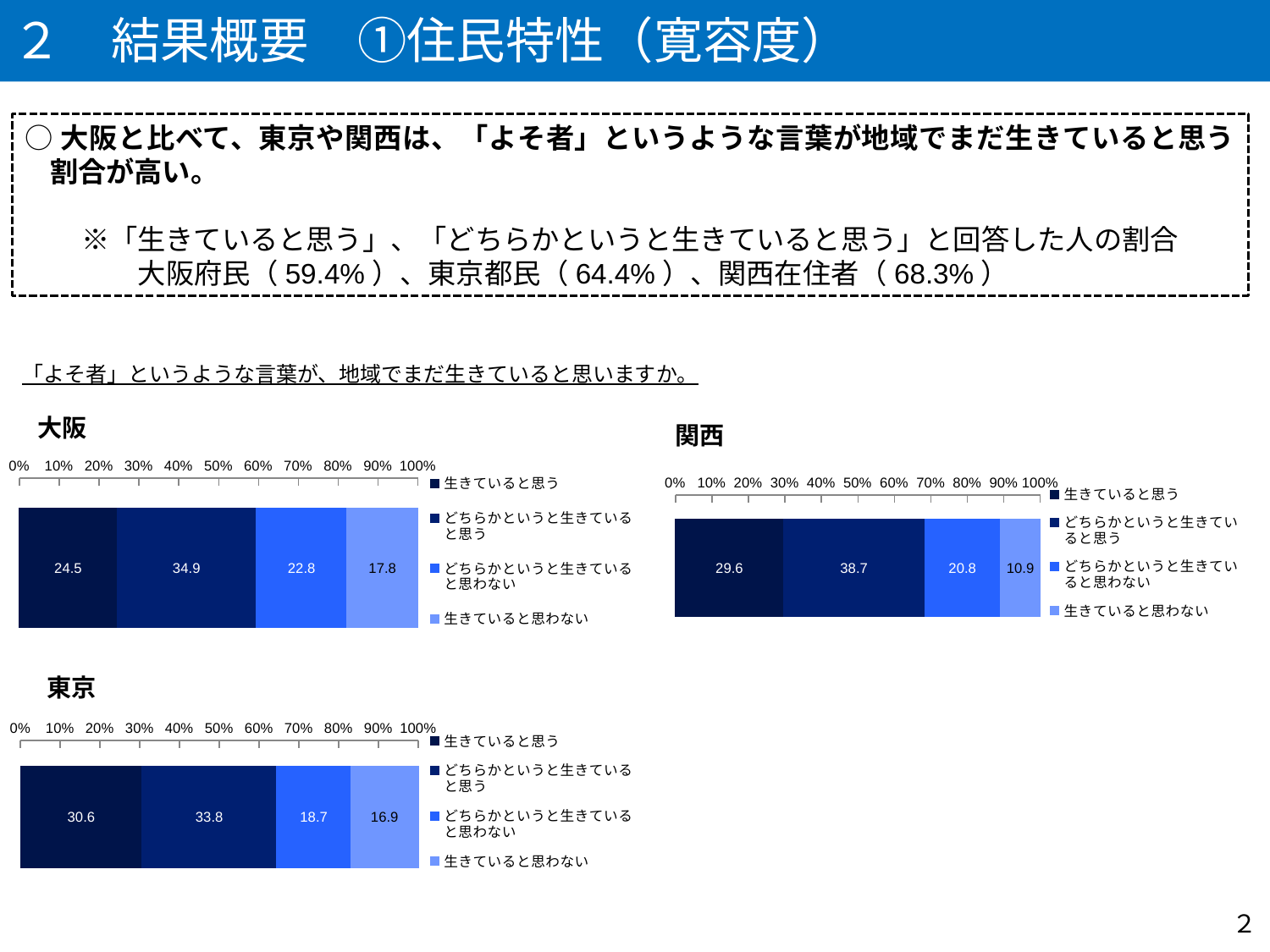

２　結果概要　①住民特性（寛容度）
○大阪と比べて、東京や関西は、「よそ者」というような言葉が地域でまだ生きていると思う割合が高い。

　　※「生きていると思う」、「どちらかというと生きていると思う」と回答した人の割合
　　　　大阪府民（59.4%）、東京都民（64.4%）、関西在住者（68.3%）
「よそ者」というような言葉が、地域でまだ生きていると思いますか。
大阪
関西

### Chart

| Category | 生きていると思う | どちらかというと生きていると思う | どちらかというと生きていると思わない | 生きていると思わない |
|---|---|---|---|---|

### Chart

| Category | 生きていると思う | どちらかというと生きていると思う | どちらかというと生きていると思わない | 生きていると思わない |
|---|---|---|---|---|
東京

### Chart

| Category | 生きていると思う | どちらかというと生きていると思う | どちらかというと生きていると思わない | 生きていると思わない |
|---|---|---|---|---|
２